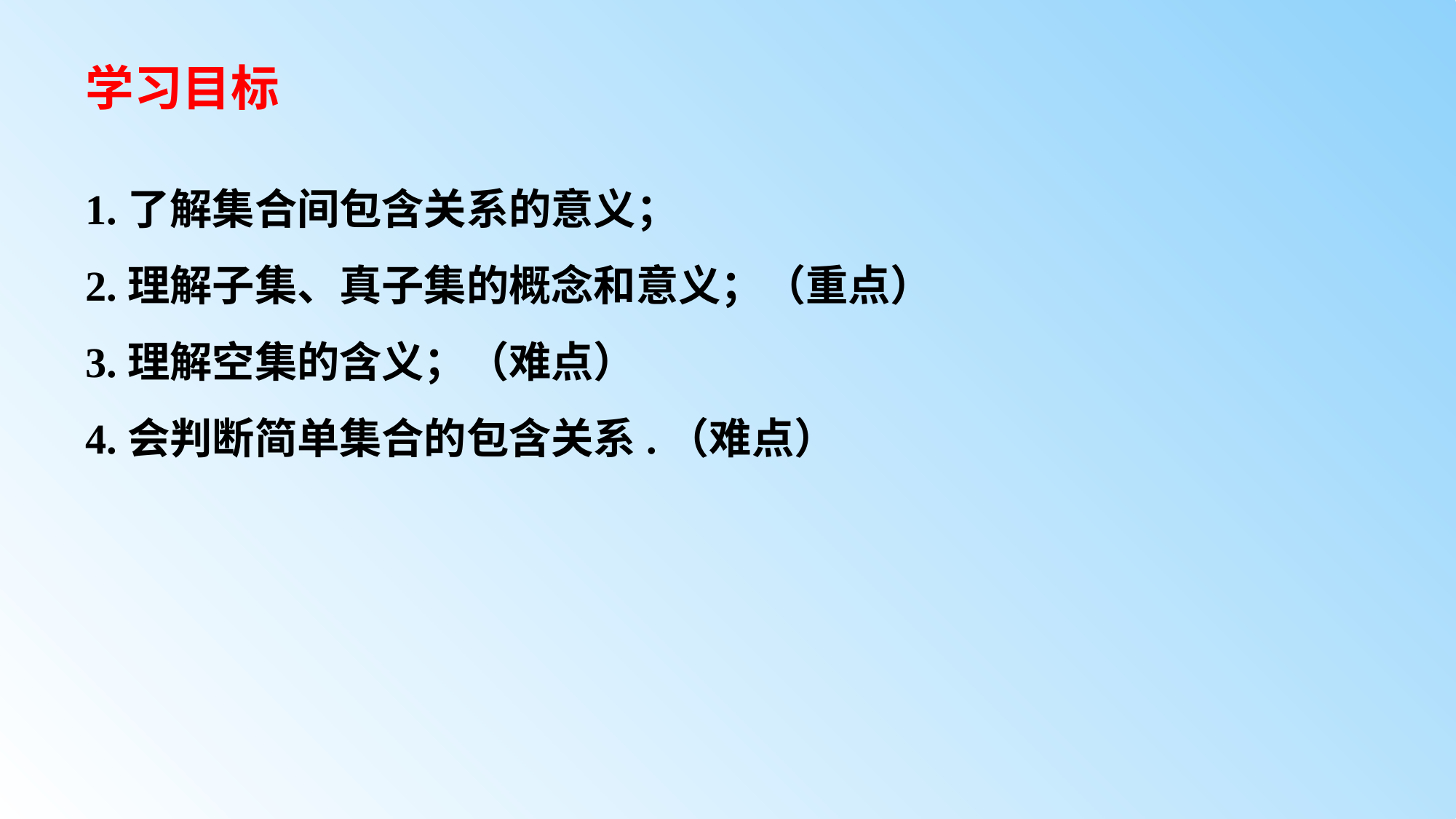

# 学习目标
1.了解集合间包含关系的意义；
2.理解子集、真子集的概念和意义；（重点）
3.理解空集的含义；（难点）
4.会判断简单集合的包含关系.（难点）